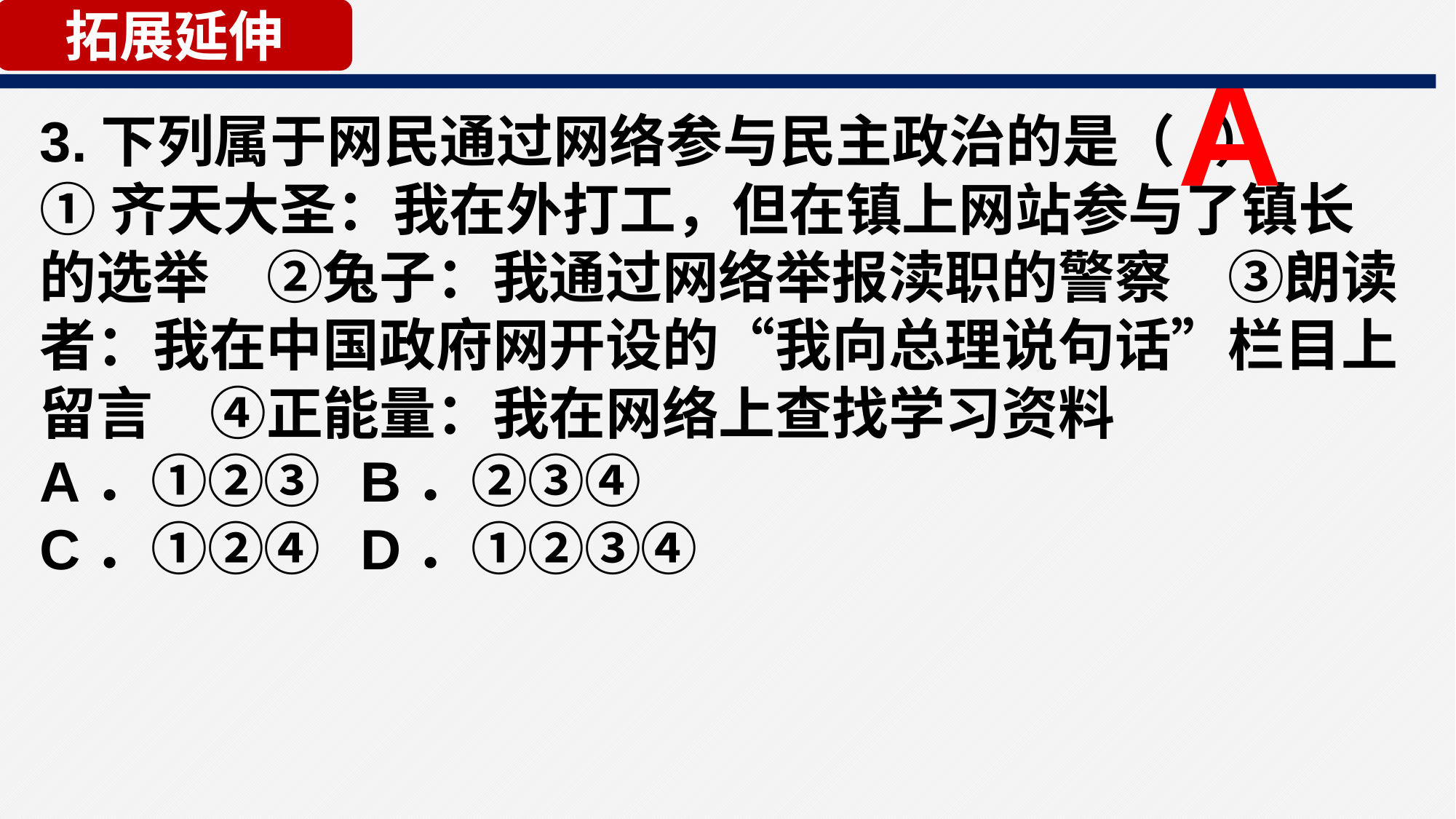

拓展延伸
A

3.下列属于网民通过网络参与民主政治的是（   ）
①齐天大圣：我在外打工，但在镇上网站参与了镇长的选举　②兔子：我通过网络举报渎职的警察　③朗读者：我在中国政府网开设的“我向总理说句话”栏目上留言　④正能量：我在网络上查找学习资料
A．①②③  B．②③④
C．①②④  D．①②③④